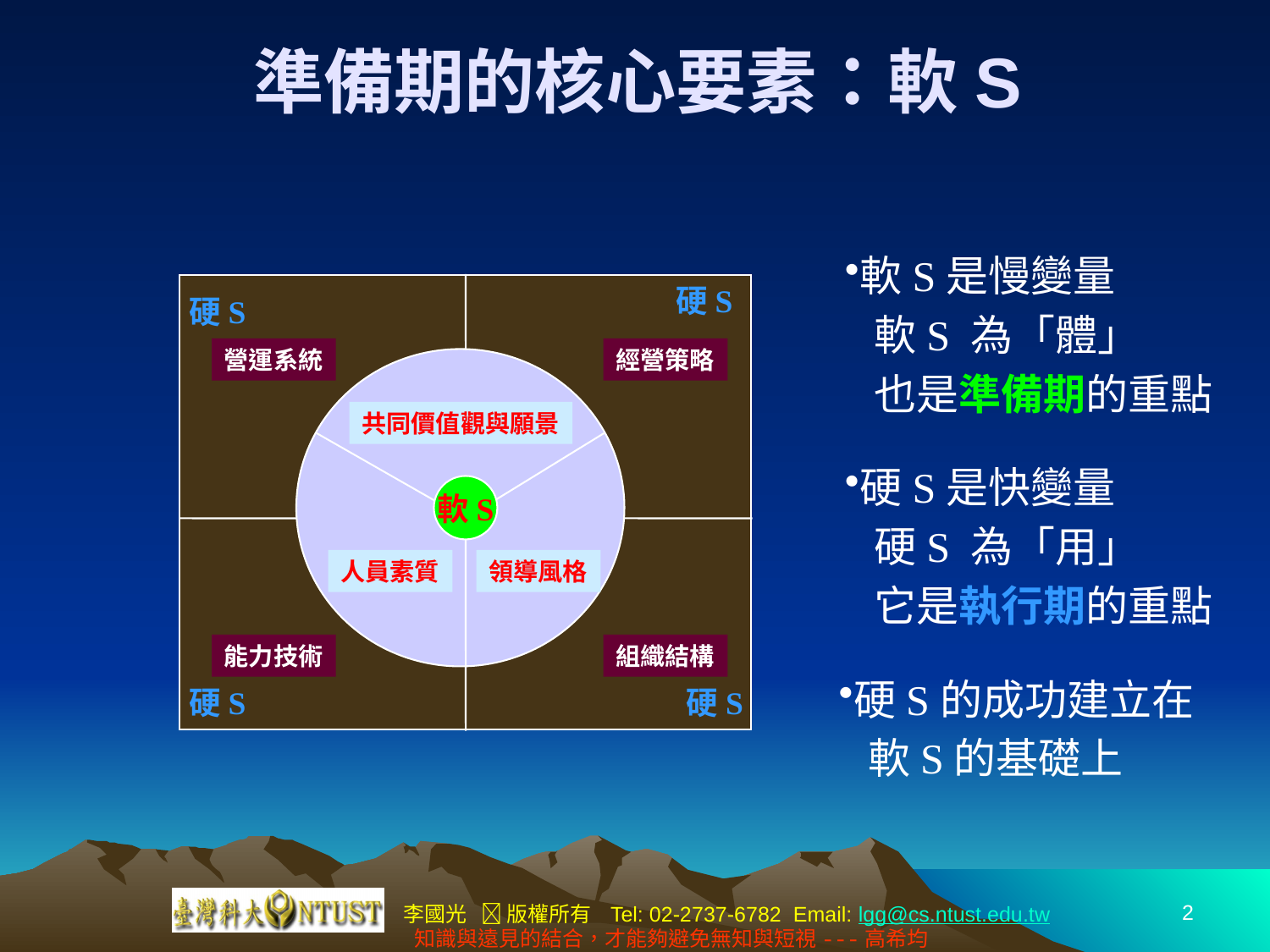

# 準備期的核心要素：軟S
軟S是慢變量
  軟S 為「體」
  也是準備期的重點

硬S
硬S
營運系統
經營策略

共同價值觀與願景

硬S是快變量
  硬S 為「用」
  它是執行期的重點
軟S

人員素質
領導風格
能力技術
組織結構

硬S的成功建立在
  軟S的基礎上
硬S
硬S
2